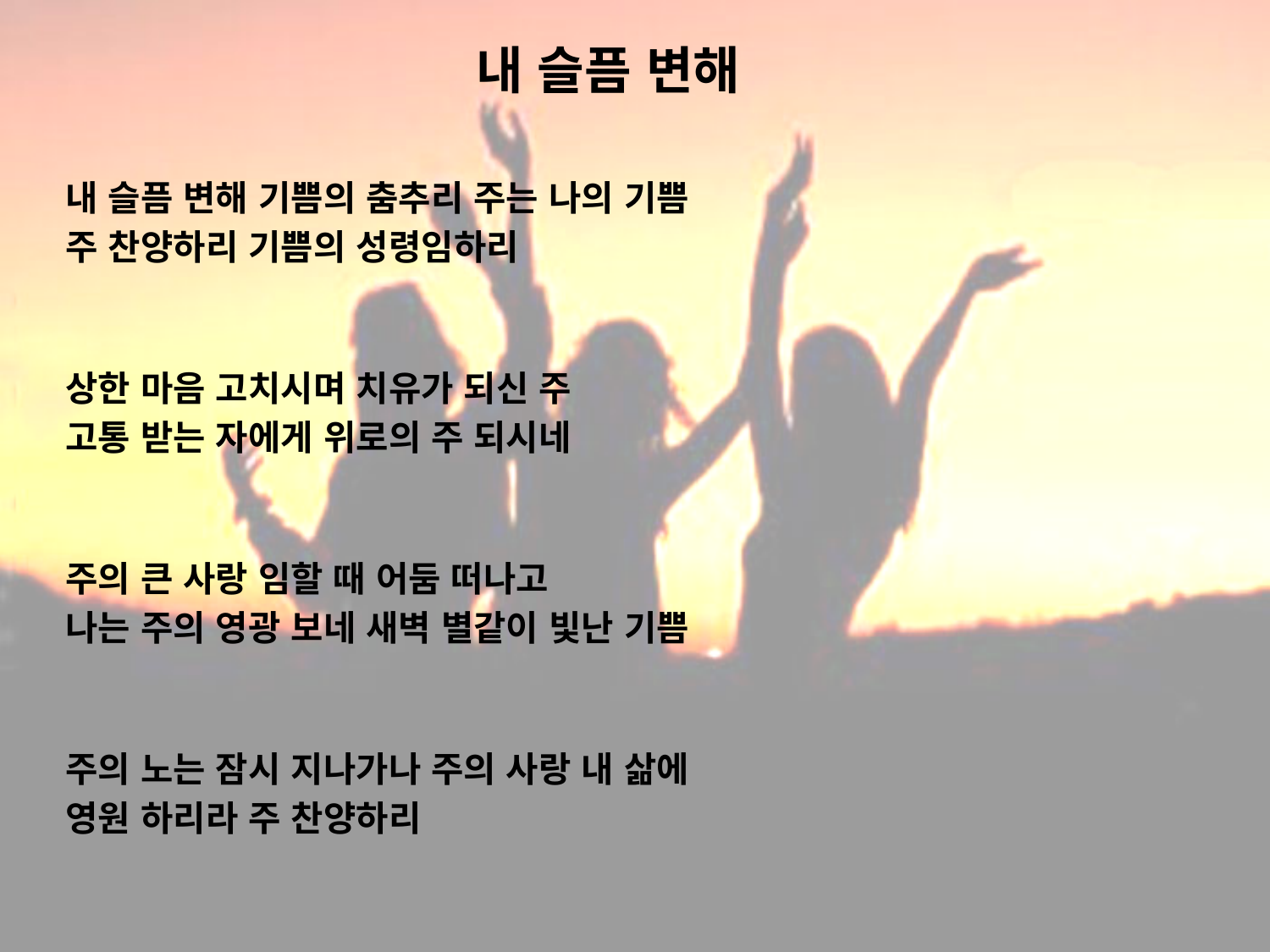

# 내 슬픔 변해
내 슬픔 변해 기쁨의 춤추리 주는 나의 기쁨
주 찬양하리 기쁨의 성령임하리

상한 마음 고치시며 치유가 되신 주
고통 받는 자에게 위로의 주 되시네

주의 큰 사랑 임할 때 어둠 떠나고
나는 주의 영광 보네 새벽 별같이 빛난 기쁨

주의 노는 잠시 지나가나 주의 사랑 내 삶에
영원 하리라 주 찬양하리